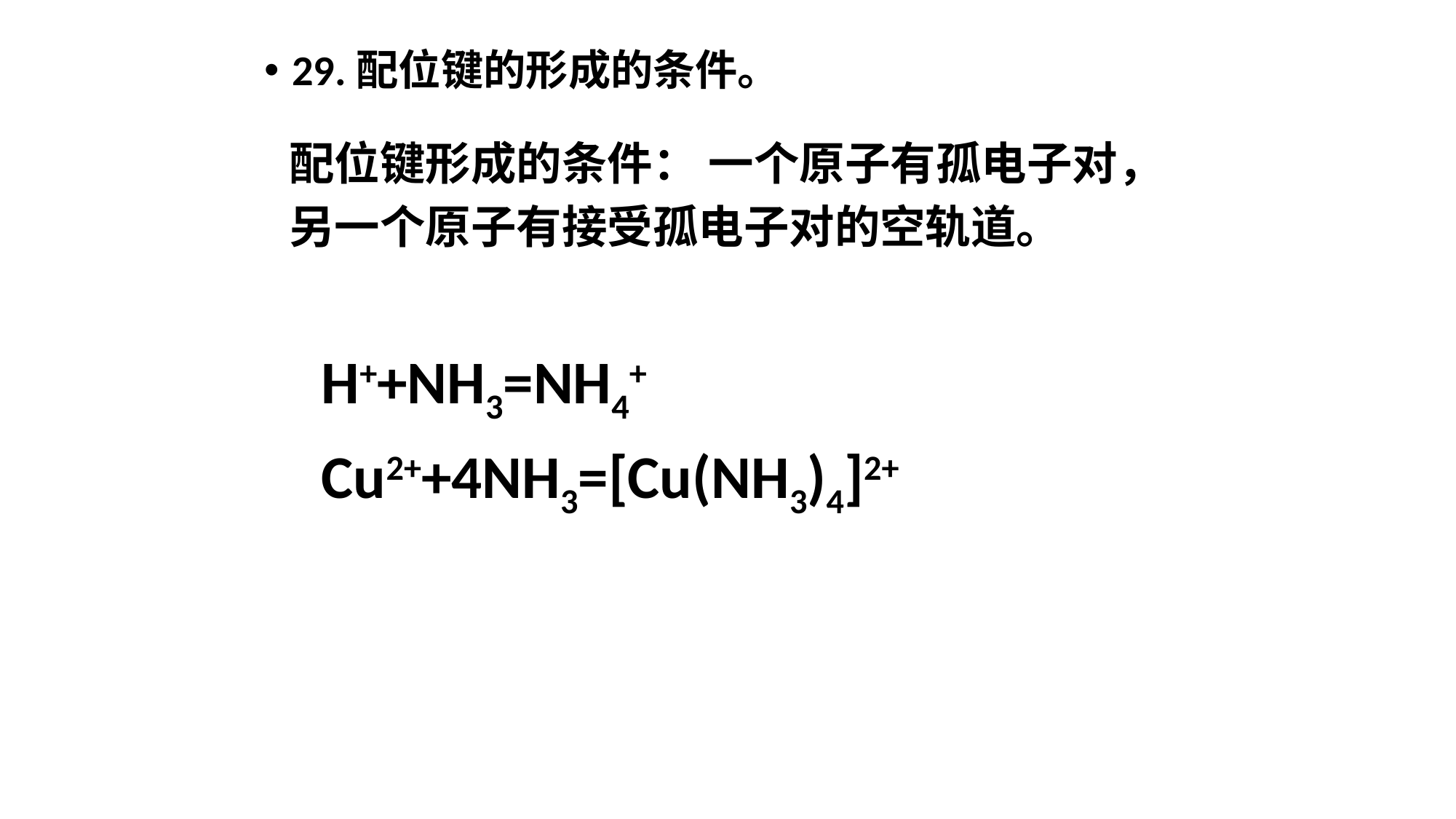

29.配位键的形成的条件。
配位键形成的条件： 一个原子有孤电子对，
另一个原子有接受孤电子对的空轨道。
H++NH3=NH4+
Cu2++4NH3=[Cu(NH3)4]2+